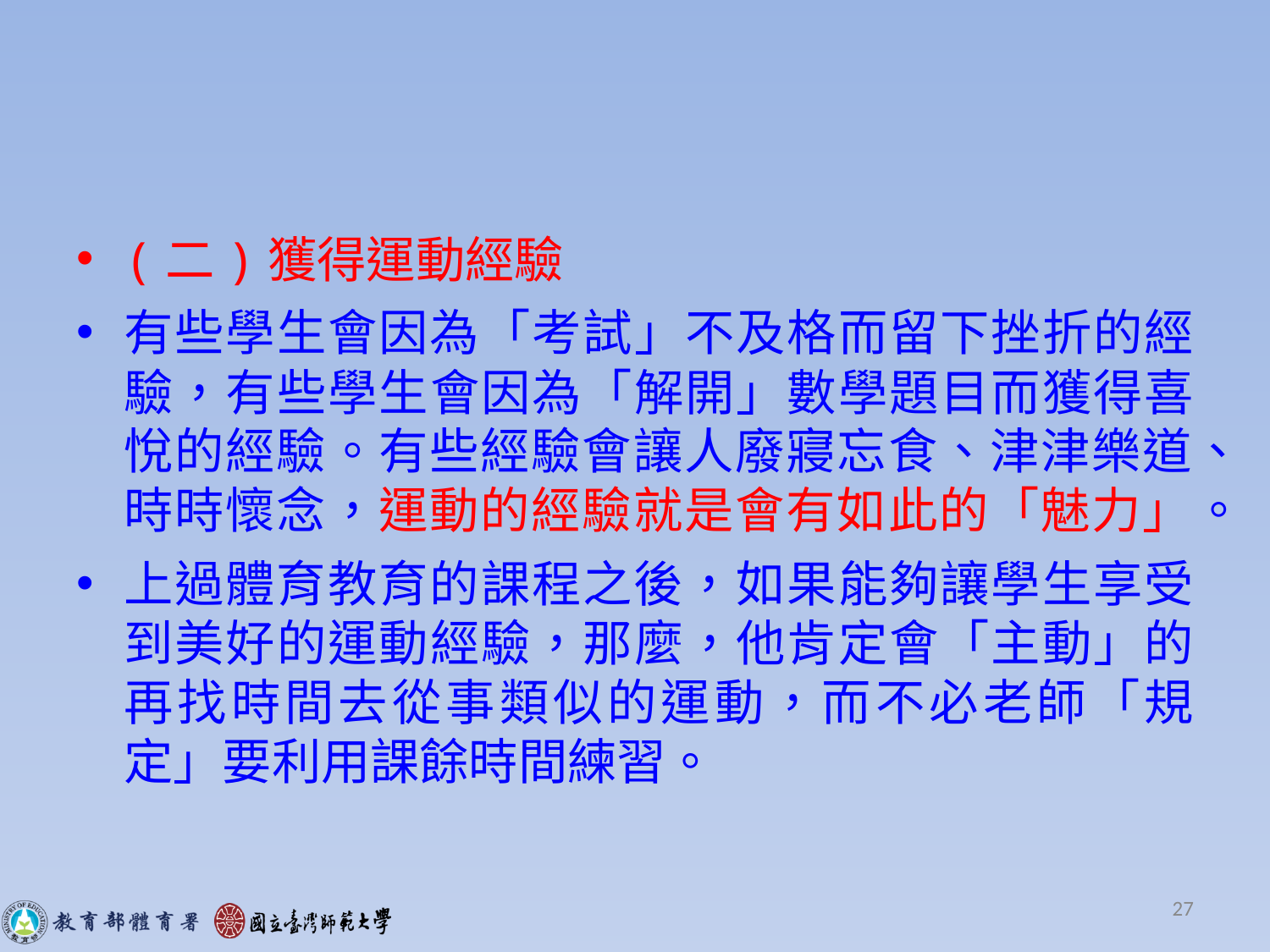

#
(二)獲得運動經驗
有些學生會因為「考試」不及格而留下挫折的經驗，有些學生會因為「解開」數學題目而獲得喜悅的經驗。有些經驗會讓人廢寢忘食、津津樂道、時時懷念，運動的經驗就是會有如此的「魅力」。
上過體育教育的課程之後，如果能夠讓學生享受到美好的運動經驗，那麼，他肯定會「主動」的再找時間去從事類似的運動，而不必老師「規定」要利用課餘時間練習。
27